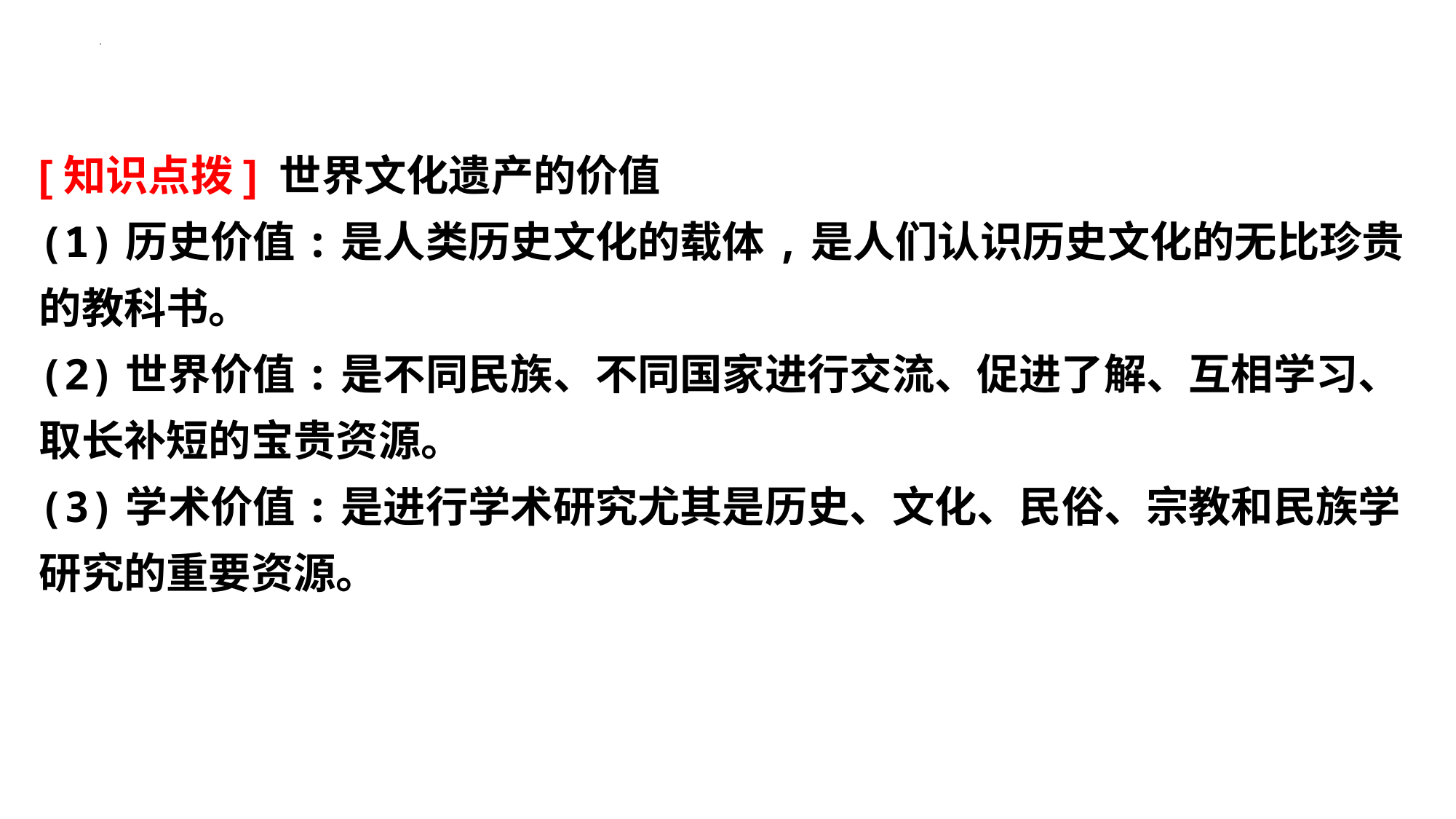

[知识点拨] 世界文化遗产的价值
(1)历史价值:是人类历史文化的载体,是人们认识历史文化的无比珍贵的教科书。
(2)世界价值:是不同民族、不同国家进行交流、促进了解、互相学习、取长补短的宝贵资源。
(3)学术价值:是进行学术研究尤其是历史、文化、民俗、宗教和民族学研究的重要资源。